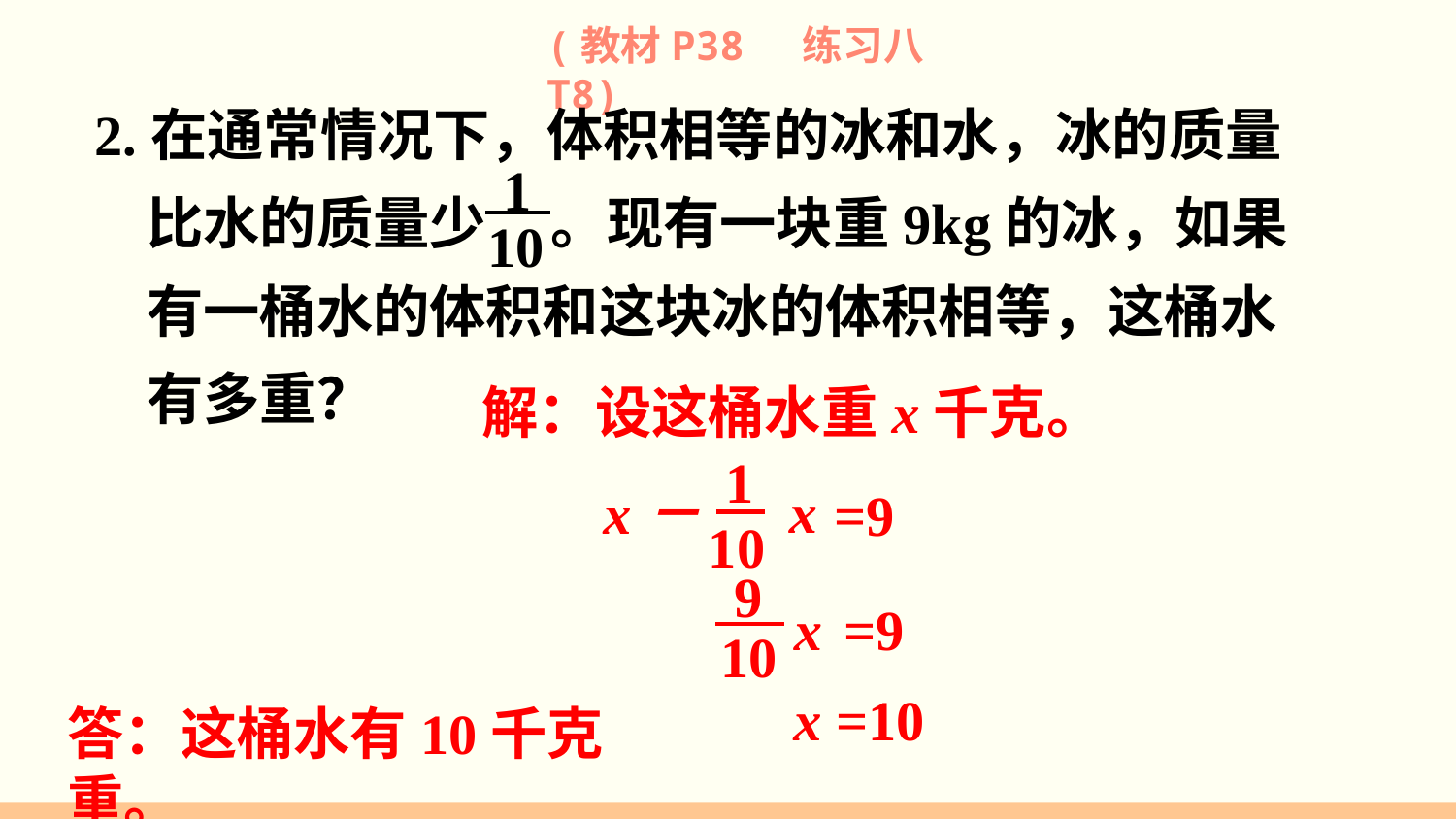

(教材P38  练习八T8)
2.在通常情况下，体积相等的冰和水，冰的质量
   比水的质量少     。现有一块重9kg的冰，如果
   有一桶水的体积和这块冰的体积相等，这桶水
   有多重？
1
10
解：设这桶水重x千克。
1
10
x
x－
=9
9
10
x

 =9
x =10
答：这桶水有10千克重。